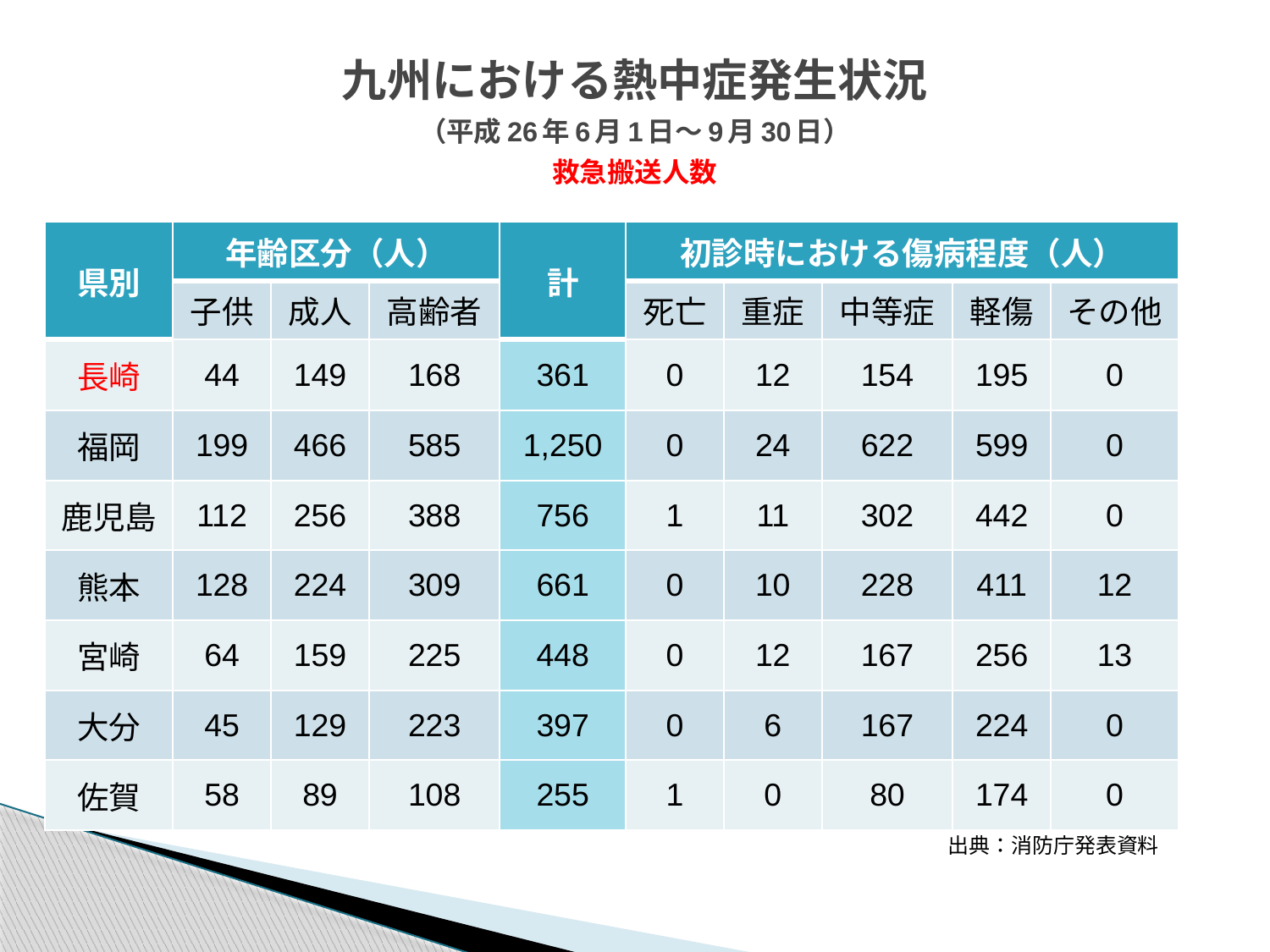

# 九州における熱中症発生状況 （平成26年6月1日～9月30日） 救急搬送人数
| 県別 | 年齢区分（人） |  |  | 計 | 初診時における傷病程度（人） |  |  |  |  |
| --- | --- | --- | --- | --- | --- | --- | --- | --- | --- |
|  | 子供 | 成人 | 高齢者 |  | 死亡 | 重症 | 中等症 | 軽傷 | その他 |
| 長崎 | 44 | 149 | 168 | 361 | 0 | 12 | 154 | 195 | 0 |
| 福岡 | 199 | 466 | 585 | 1,250 | 0 | 24 | 622 | 599 | 0 |
| 鹿児島 | 112 | 256 | 388 | 756 | 1 | 11 | 302 | 442 | 0 |
| 熊本 | 128 | 224 | 309 | 661 | 0 | 10 | 228 | 411 | 12 |
| 宮崎 | 64 | 159 | 225 | 448 | 0 | 12 | 167 | 256 | 13 |
| 大分 | 45 | 129 | 223 | 397 | 0 | 6 | 167 | 224 | 0 |
| 佐賀 | 58 | 89 | 108 | 255 | 1 | 0 | 80 | 174 | 0 |
出典：消防庁発表資料